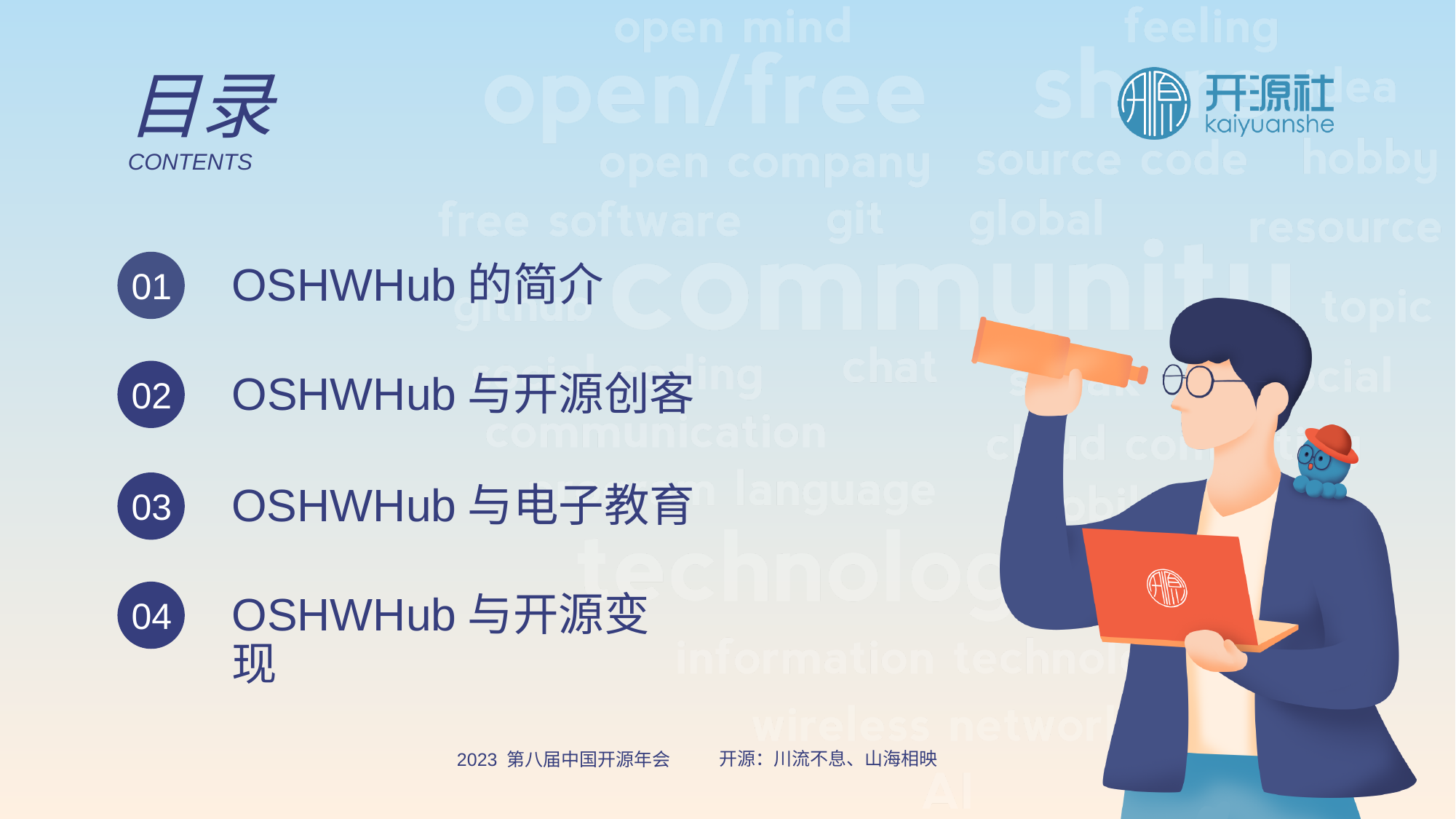

目录
CONTENTS

OSHWHub的简介
01

OSHWHub与开源创客
02

OSHWHub与电子教育
03

OSHWHub与开源变现
04